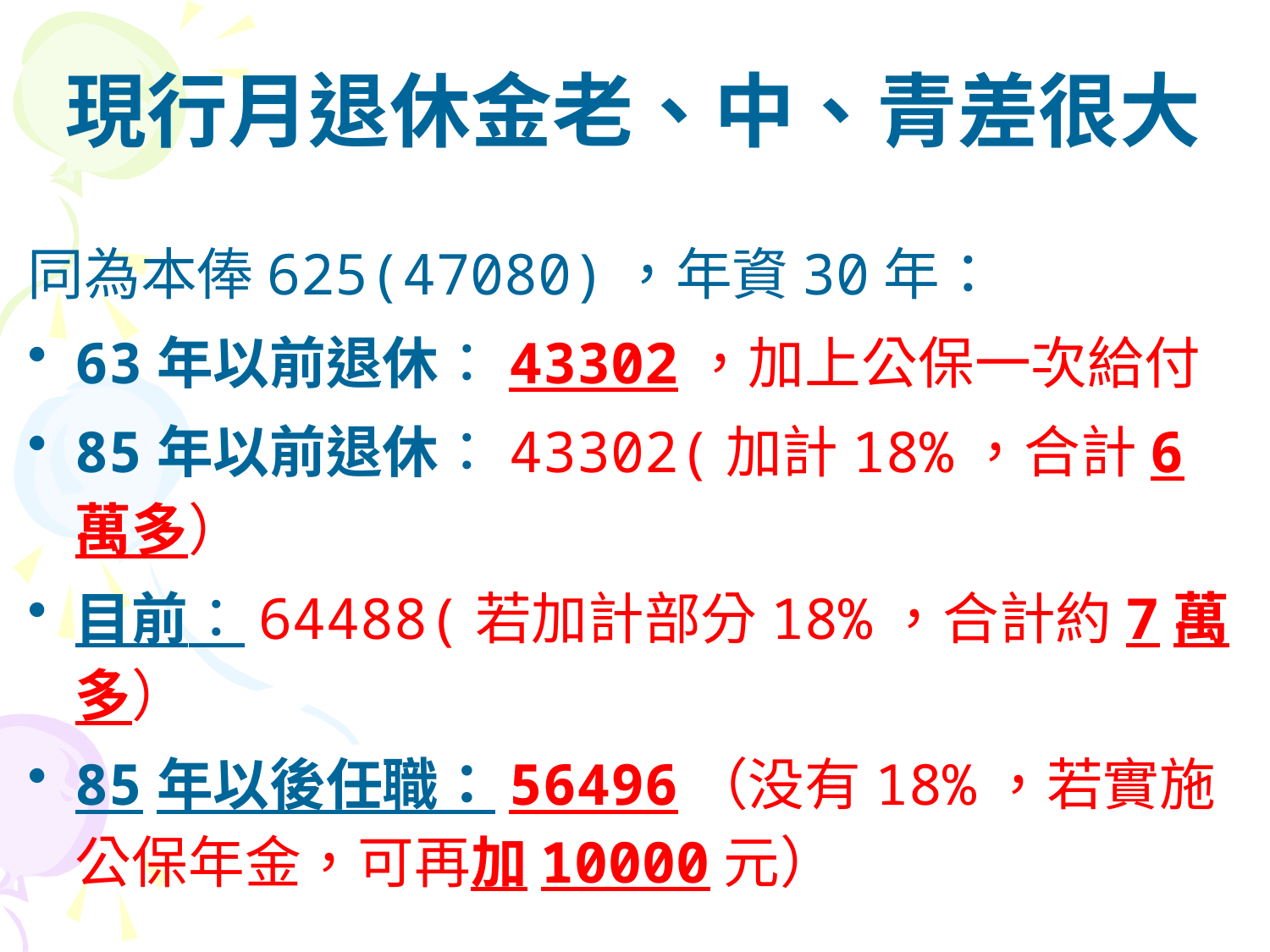

現行月退休金老、中、青差很大
同為本俸625(47080)，年資30年：
63年以前退休：43302，加上公保一次給付
85年以前退休：43302(加計18%，合計6萬多）
目前：64488(若加計部分18%，合計約7萬多）
85年以後任職：56496（没有18%，若實施公保年金，可再加10000元）